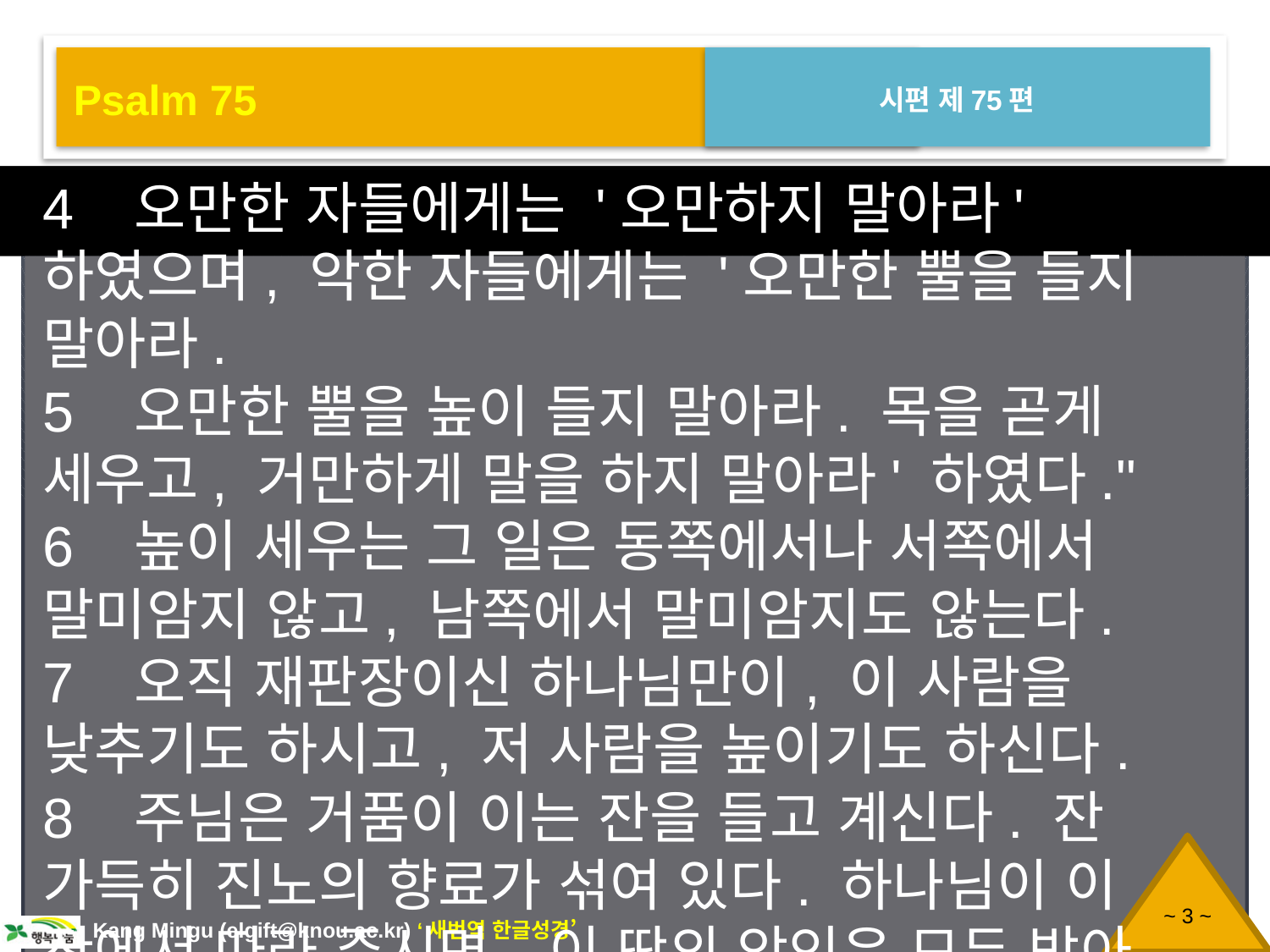

Psalm 75
시편 제75편
4   오만한 자들에게는 '오만하지 말아라' 하였으며, 악한 자들에게는 '오만한 뿔을 들지 말아라.
5   오만한 뿔을 높이 들지 말아라. 목을 곧게 세우고, 거만하게 말을 하지 말아라' 하였다."
6   높이 세우는 그 일은 동쪽에서나 서쪽에서 말미암지 않고, 남쪽에서 말미암지도 않는다.
7   오직 재판장이신 하나님만이, 이 사람을 낮추기도 하시고, 저 사람을 높이기도 하신다.
8   주님은 거품이 이는 잔을 들고 계신다. 잔 가득히 진노의 향료가 섞여 있다. 하나님이 이 잔에서 따라 주시면, 이 땅의 악인은 모두 받아 마시고,